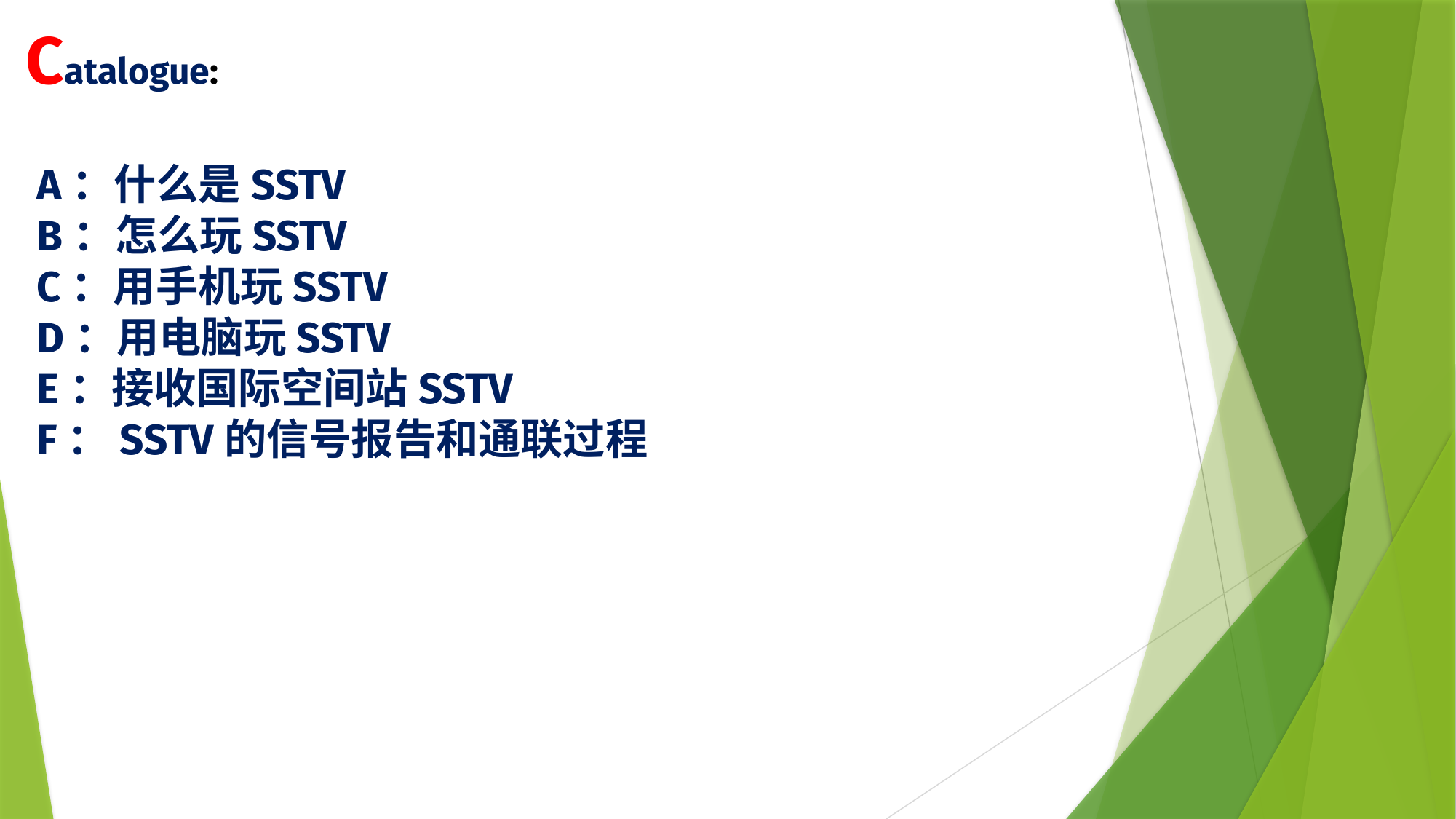

Catalogue:
A：什么是SSTV
B：怎么玩SSTV
C：用手机玩SSTV
D：用电脑玩SSTV
E：接收国际空间站SSTV
F：SSTV的信号报告和通联过程